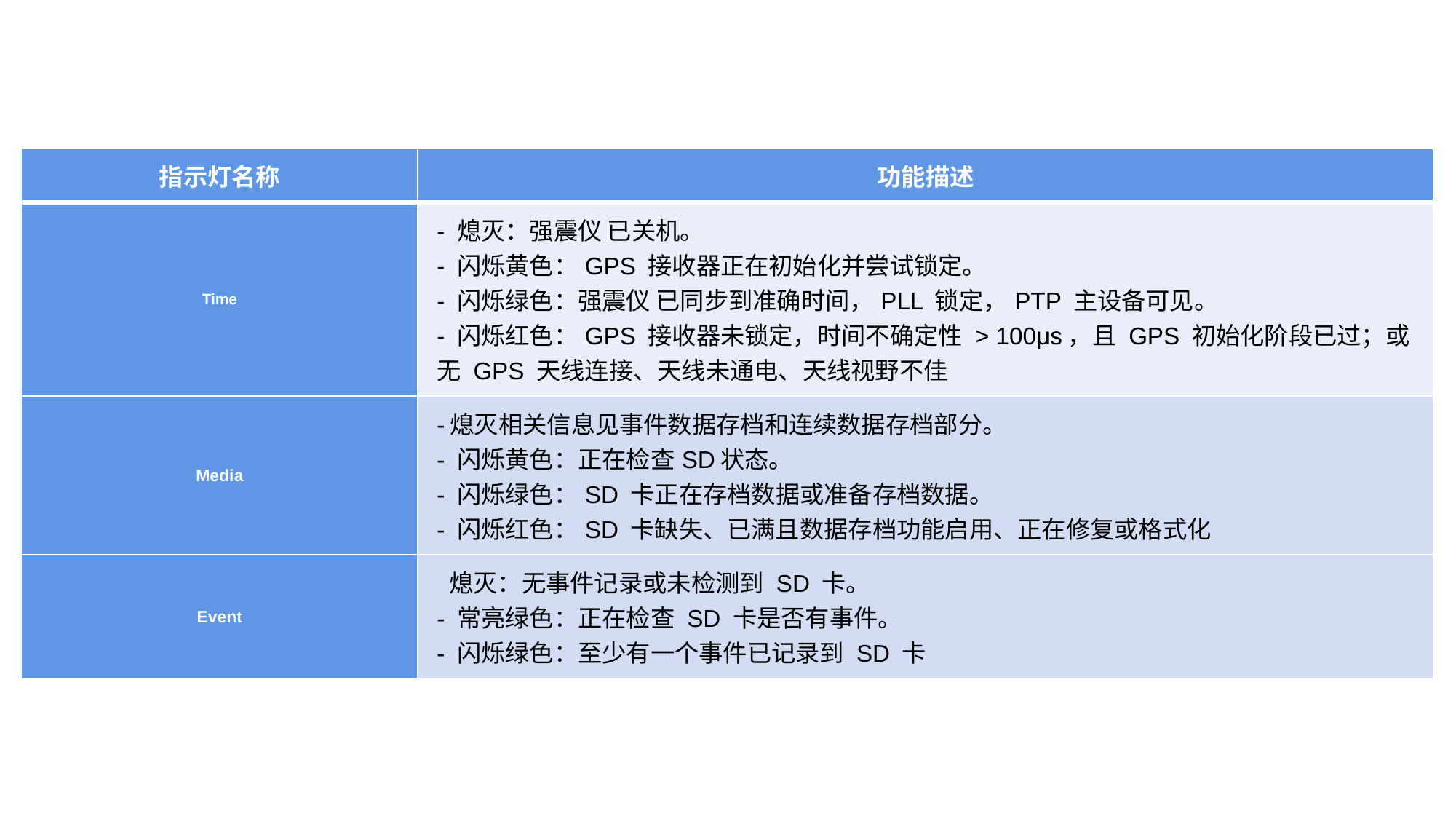

| 指示灯名称 | 功能描述 |
| --- | --- |
| Time | - 熄灭：强震仪 已关机。 - 闪烁黄色：GPS 接收器正在初始化并尝试锁定。 - 闪烁绿色：强震仪 已同步到准确时间，PLL 锁定，PTP 主设备可见。 - 闪烁红色：GPS 接收器未锁定，时间不确定性 > 100μs，且 GPS 初始化阶段已过；或无 GPS 天线连接、天线未通电、天线视野不佳 |
| Media | -熄灭相关信息见事件数据存档和连续数据存档部分。 - 闪烁黄色：正在检查SD状态。 - 闪烁绿色：SD 卡正在存档数据或准备存档数据。 - 闪烁红色：SD 卡缺失、已满且数据存档功能启用、正在修复或格式化 |
| Event | 熄灭：无事件记录或未检测到 SD 卡。 - 常亮绿色：正在检查 SD 卡是否有事件。 - 闪烁绿色：至少有一个事件已记录到 SD 卡 |